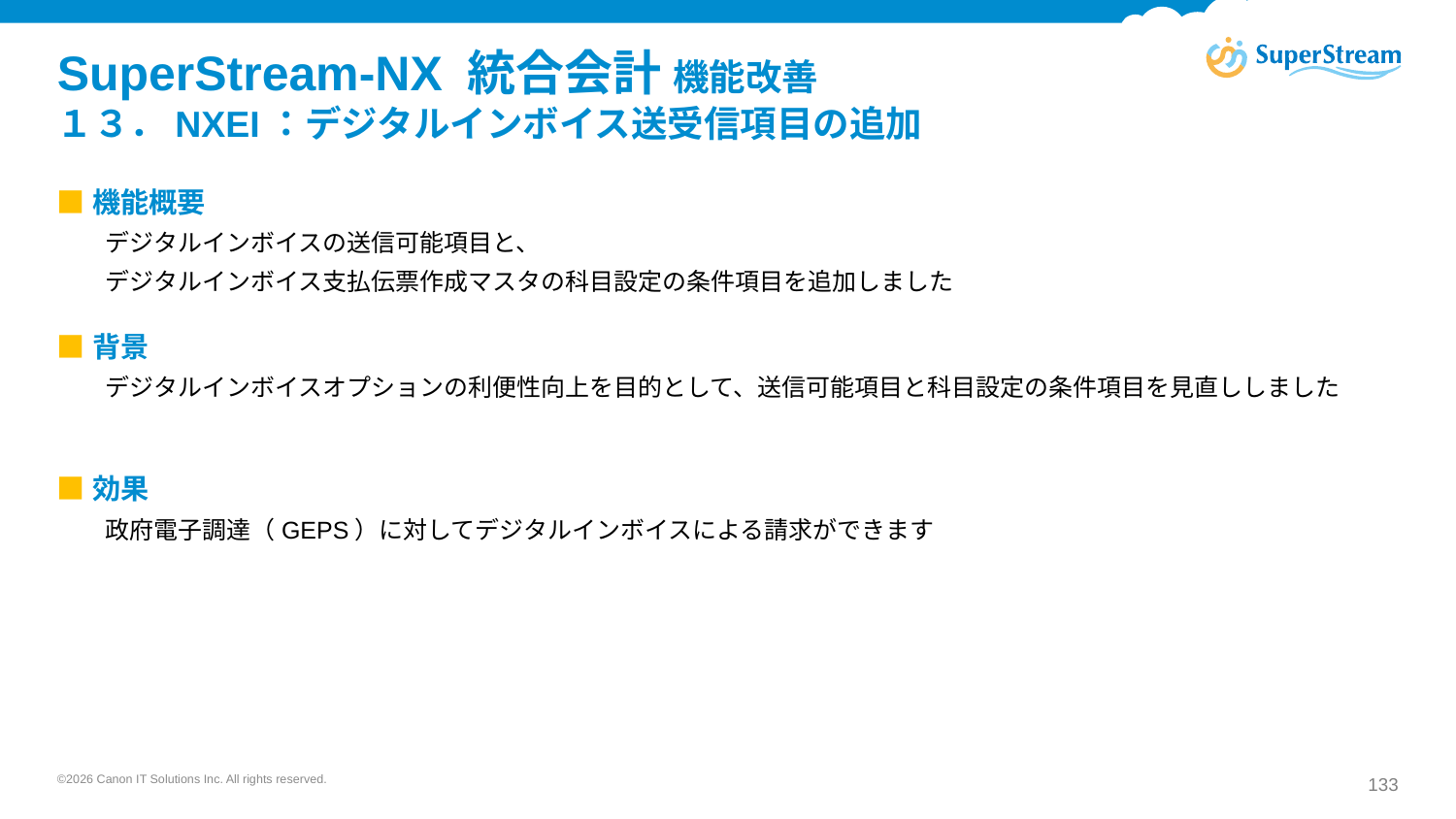

# SuperStream-NX 統合会計 機能改善 １３．NXEI：デジタルインボイス送受信項目の追加
■機能概要
　　デジタルインボイスの送信可能項目と、
　　デジタルインボイス支払伝票作成マスタの科目設定の条件項目を追加しました
■背景
　　デジタルインボイスオプションの利便性向上を目的として、送信可能項目と科目設定の条件項目を見直ししました

■効果
　　政府電子調達（GEPS）に対してデジタルインボイスによる請求ができます
©2026 Canon IT Solutions Inc. All rights reserved.
133